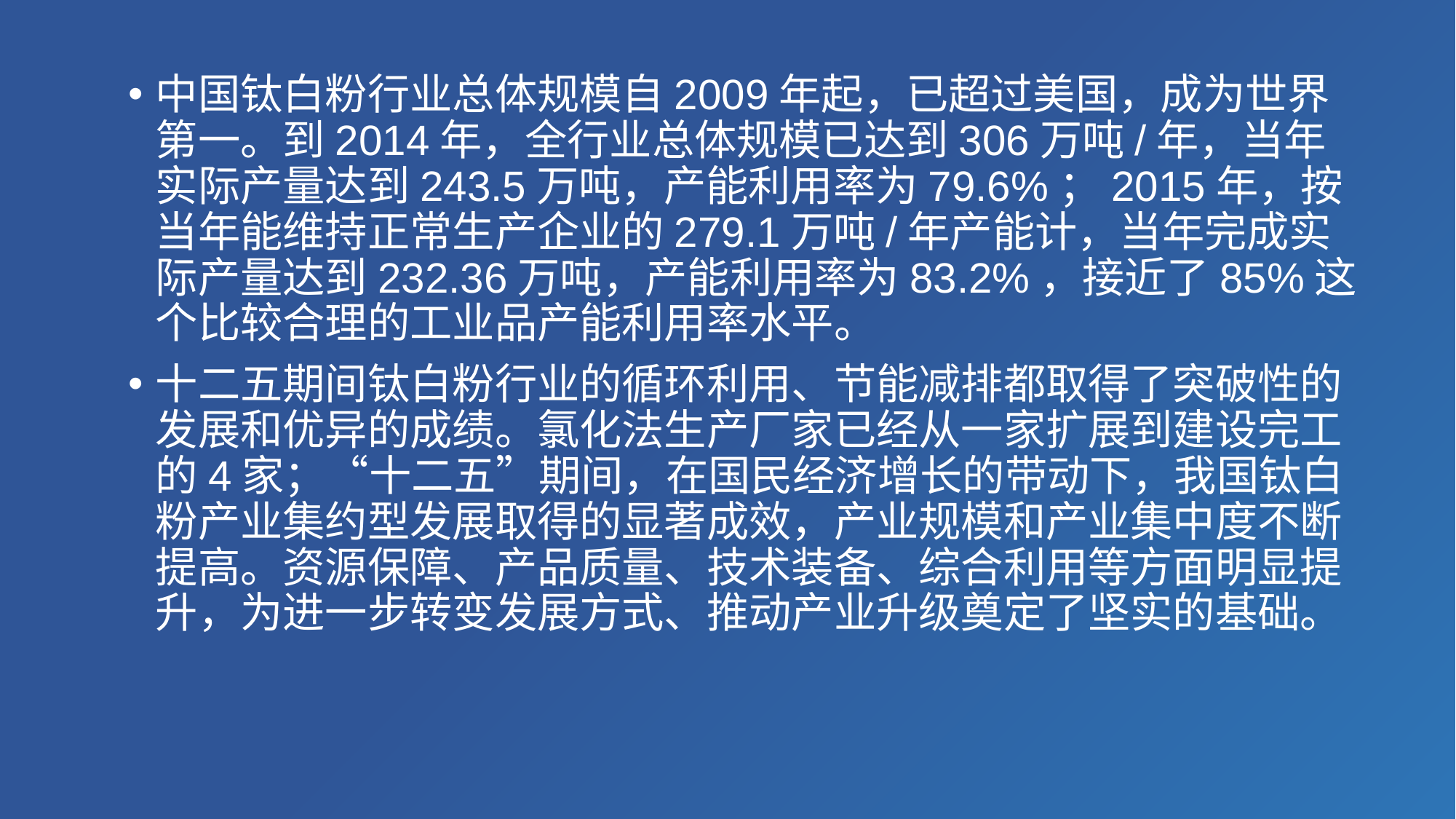

中国钛白粉行业总体规模自2009年起，已超过美国，成为世界第一。到2014年，全行业总体规模已达到306万吨/年，当年实际产量达到243.5万吨，产能利用率为79.6%；2015年，按当年能维持正常生产企业的279.1万吨/年产能计，当年完成实际产量达到232.36万吨，产能利用率为83.2%，接近了85%这个比较合理的工业品产能利用率水平。
十二五期间钛白粉行业的循环利用、节能减排都取得了突破性的发展和优异的成绩。氯化法生产厂家已经从一家扩展到建设完工的4家；“十二五”期间，在国民经济增长的带动下，我国钛白粉产业集约型发展取得的显著成效，产业规模和产业集中度不断提高。资源保障、产品质量、技术装备、综合利用等方面明显提升，为进一步转变发展方式、推动产业升级奠定了坚实的基础。